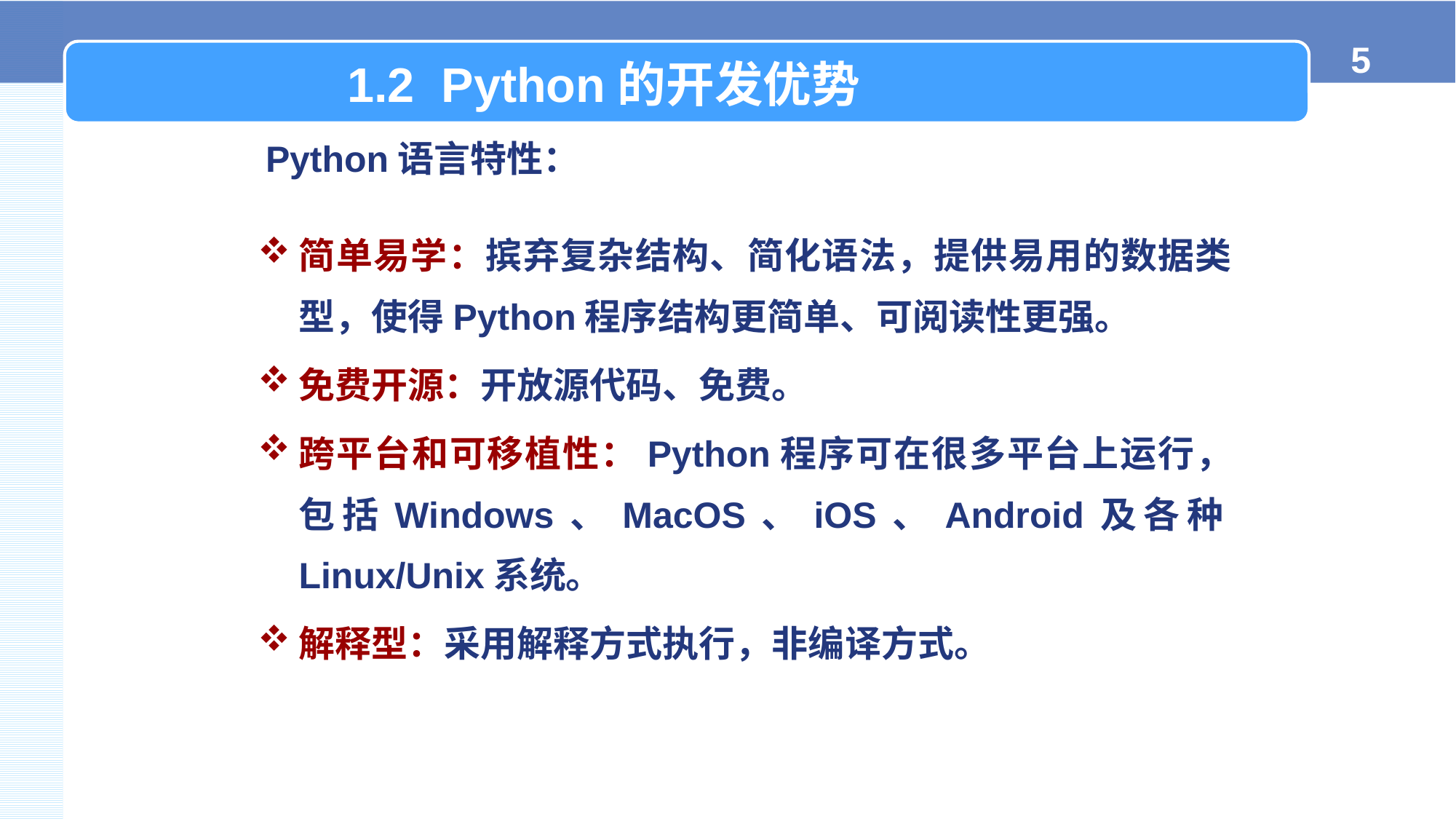

1.2  Python的开发优势
Python语言特性：
简单易学：摈弃复杂结构、简化语法，提供易用的数据类型，使得Python程序结构更简单、可阅读性更强。
免费开源：开放源代码、免费。
跨平台和可移植性：Python程序可在很多平台上运行，包括Windows、MacOS、iOS、Android及各种Linux/Unix系统。
解释型：采用解释方式执行，非编译方式。